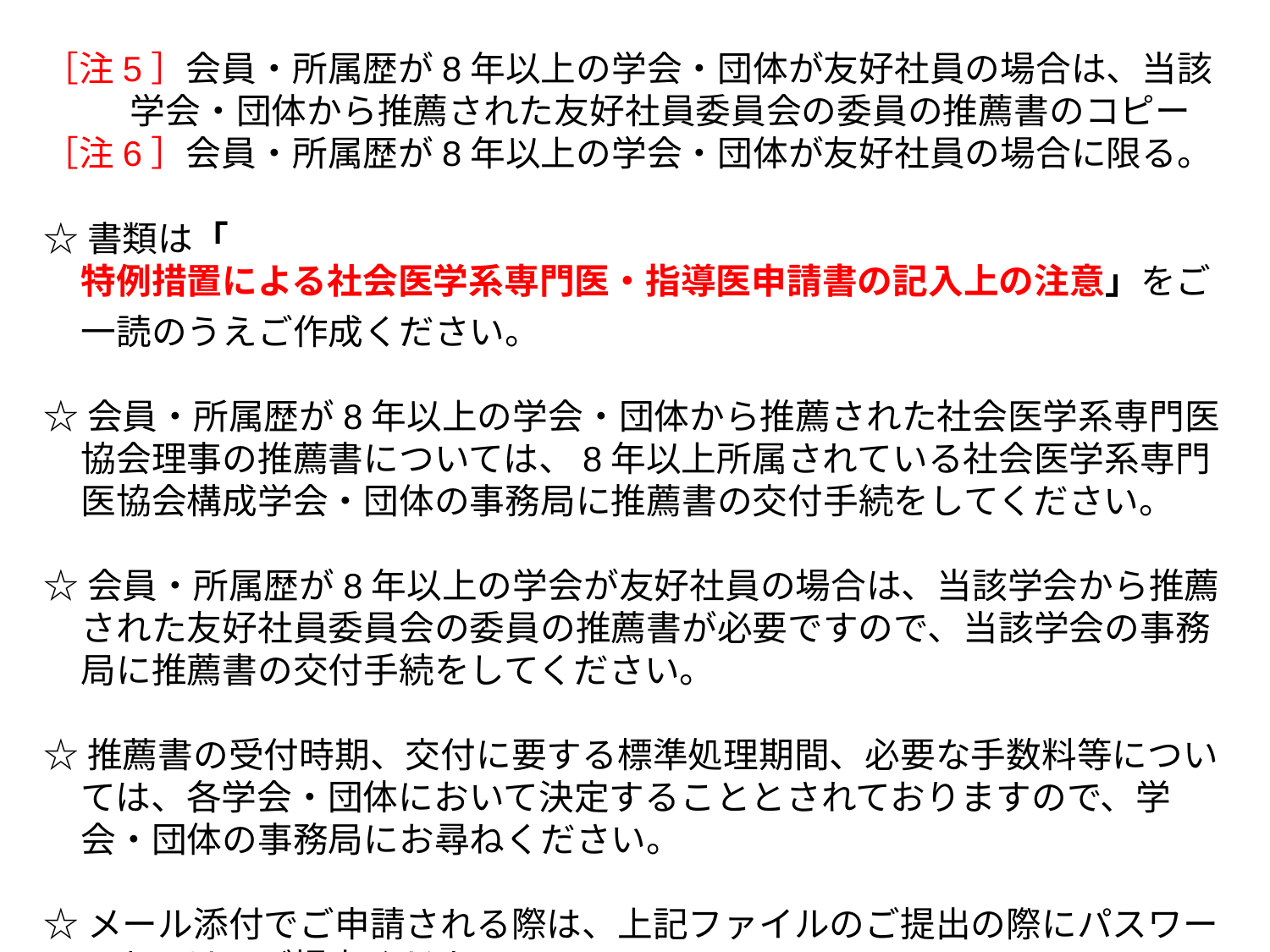

［注5］会員・所属歴が8年以上の学会・団体が友好社員の場合は、当該学会・団体から推薦された友好社員委員会の委員の推薦書のコピー
［注6］会員・所属歴が8年以上の学会・団体が友好社員の場合に限る。

☆書類は「特例措置による社会医学系専門医・指導医申請書の記入上の注意」をご一読のうえご作成ください。

☆会員・所属歴が8年以上の学会・団体から推薦された社会医学系専門医協会理事の推薦書については、8年以上所属されている社会医学系専門医協会構成学会・団体の事務局に推薦書の交付手続をしてください。

☆会員・所属歴が8年以上の学会が友好社員の場合は、当該学会から推薦された友好社員委員会の委員の推薦書が必要ですので、当該学会の事務局に推薦書の交付手続をしてください。

☆推薦書の受付時期、交付に要する標準処理期間、必要な手数料等については、各学会・団体において決定することとされておりますので、学会・団体の事務局にお尋ねください。

☆メール添付でご申請される際は、上記ファイルのご提出の際にパスワードをつけてご提出ください。